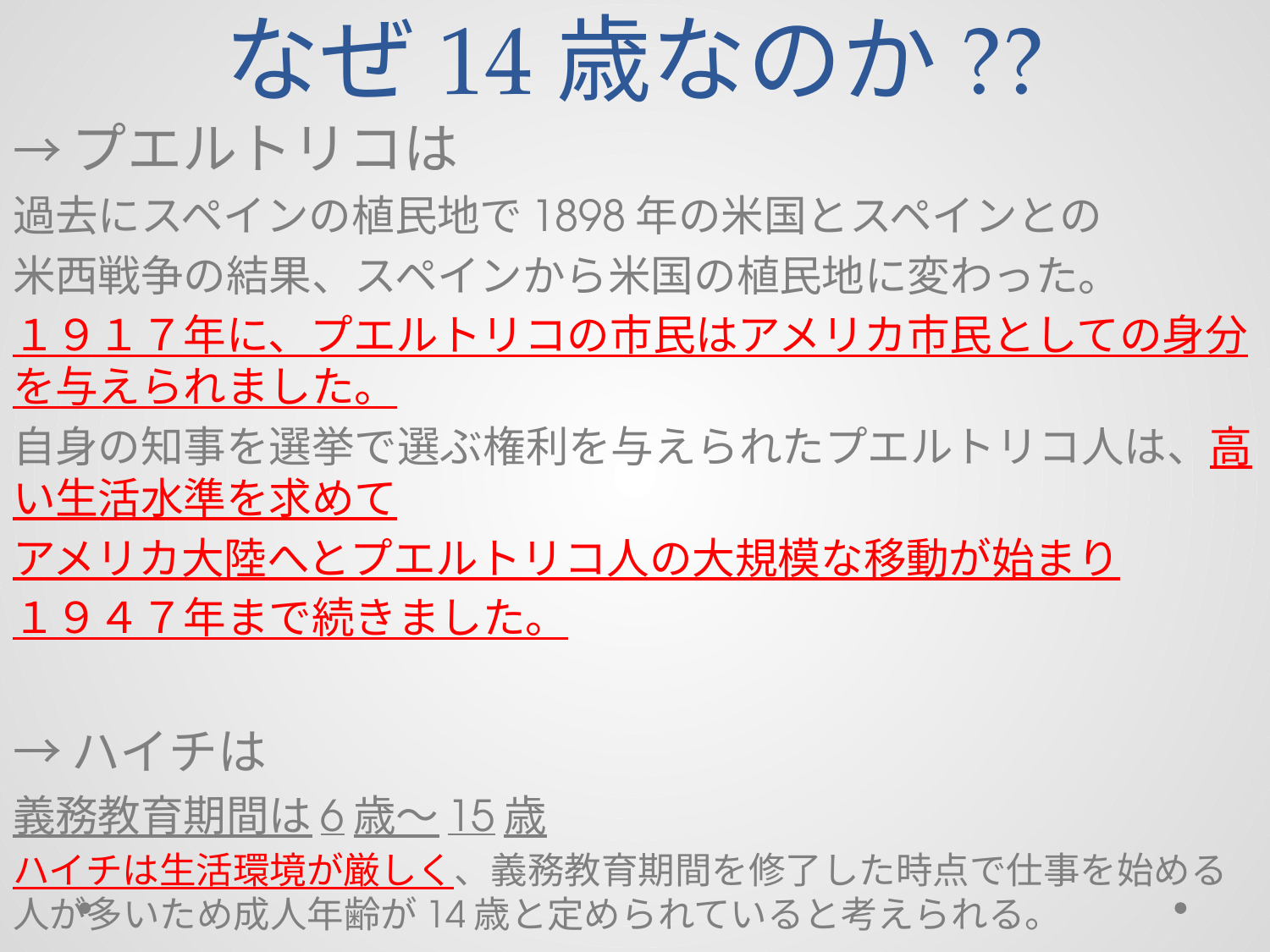

# なぜ14歳なのか??
→プエルトリコは
過去にスペインの植民地で1898年の米国とスペインとの
米西戦争の結果、スペインから米国の植民地に変わった。
１９１７年に、プエルトリコの市民はアメリカ市民としての身分を与えられました。
自身の知事を選挙で選ぶ権利を与えられたプエルトリコ人は、高い生活水準を求めて
アメリカ大陸へとプエルトリコ人の大規模な移動が始まり
１９４７年まで続きました。

→ハイチは
義務教育期間は6歳～15歳
ハイチは生活環境が厳しく、義務教育期間を修了した時点で仕事を始める人が多いため成人年齢が14歳と定められていると考えられる。